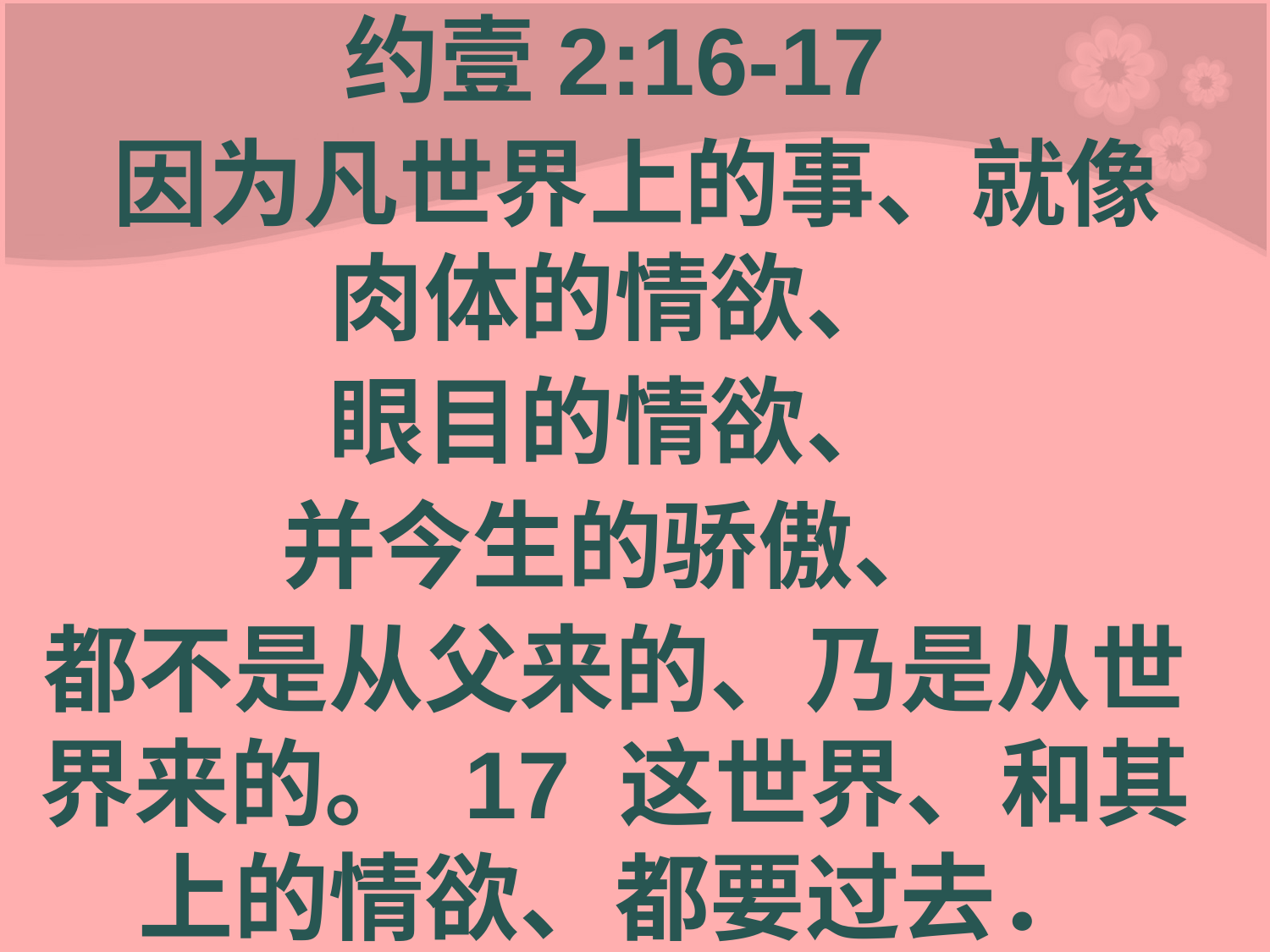

约壹2:16-17
 因为凡世界上的事、就像肉体的情欲、
眼目的情欲、
并今生的骄傲、
都不是从父来的、乃是从世界来的。 17 这世界、和其上的情欲、都要过去．